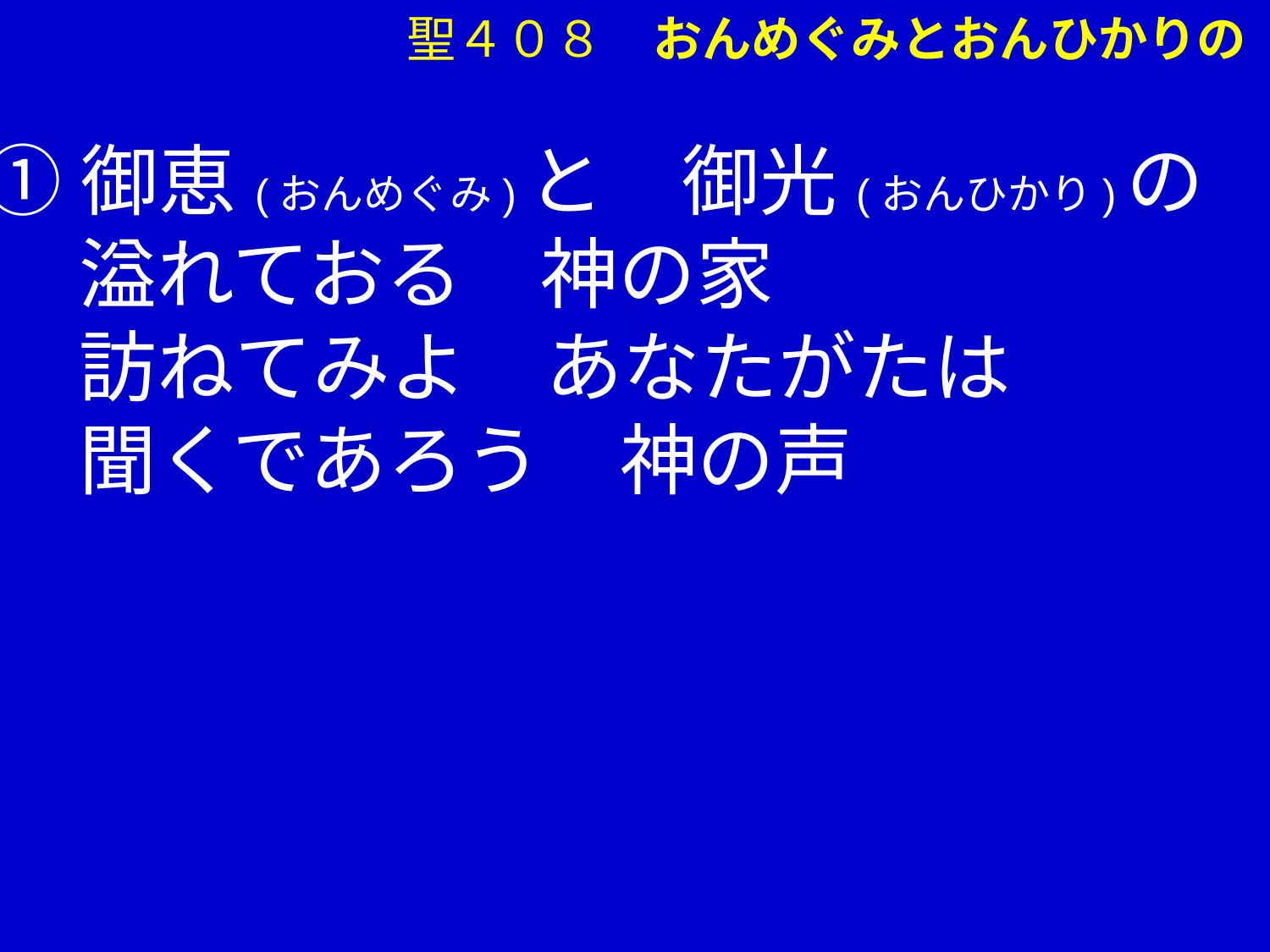

聖４０８　おんめぐみとおんひかりの
①御恵(おんめぐみ)と　御光(おんひかり)の
　 溢れておる　神の家
　 訪ねてみよ　あなたがたは
　 聞くであろう　神の声